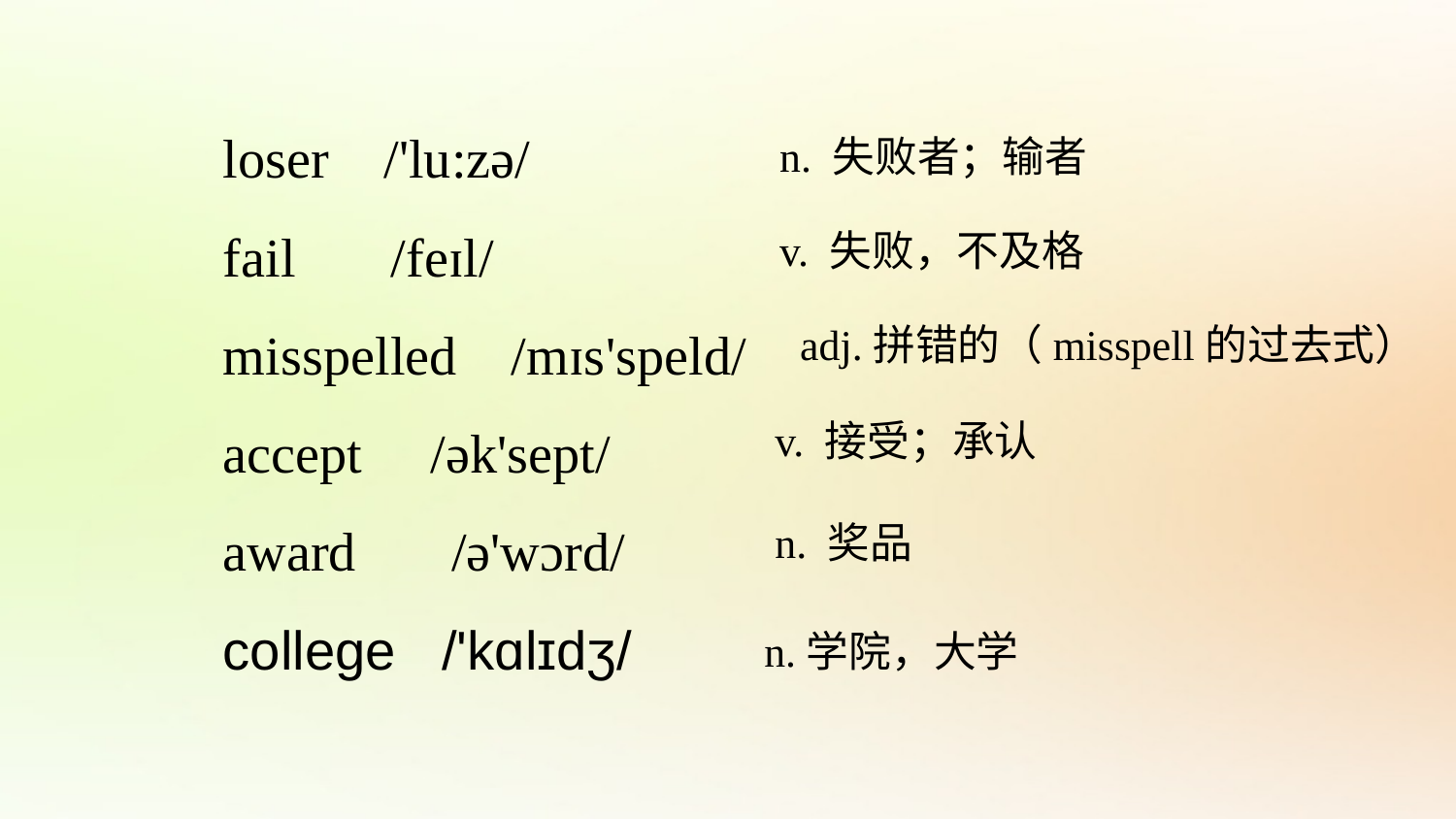

loser    /'lu:zə/
fail       /feɪl/
misspelled    /mɪs'speld/
accept     /ək'sept/
award       /ə'wɔrd/
college   /'kɑlɪdʒ/
n. 失败者；输者
v. 失败，不及格
adj.拼错的（misspell的过去式）
v. 接受；承认
n. 奖品
 n.学院，大学